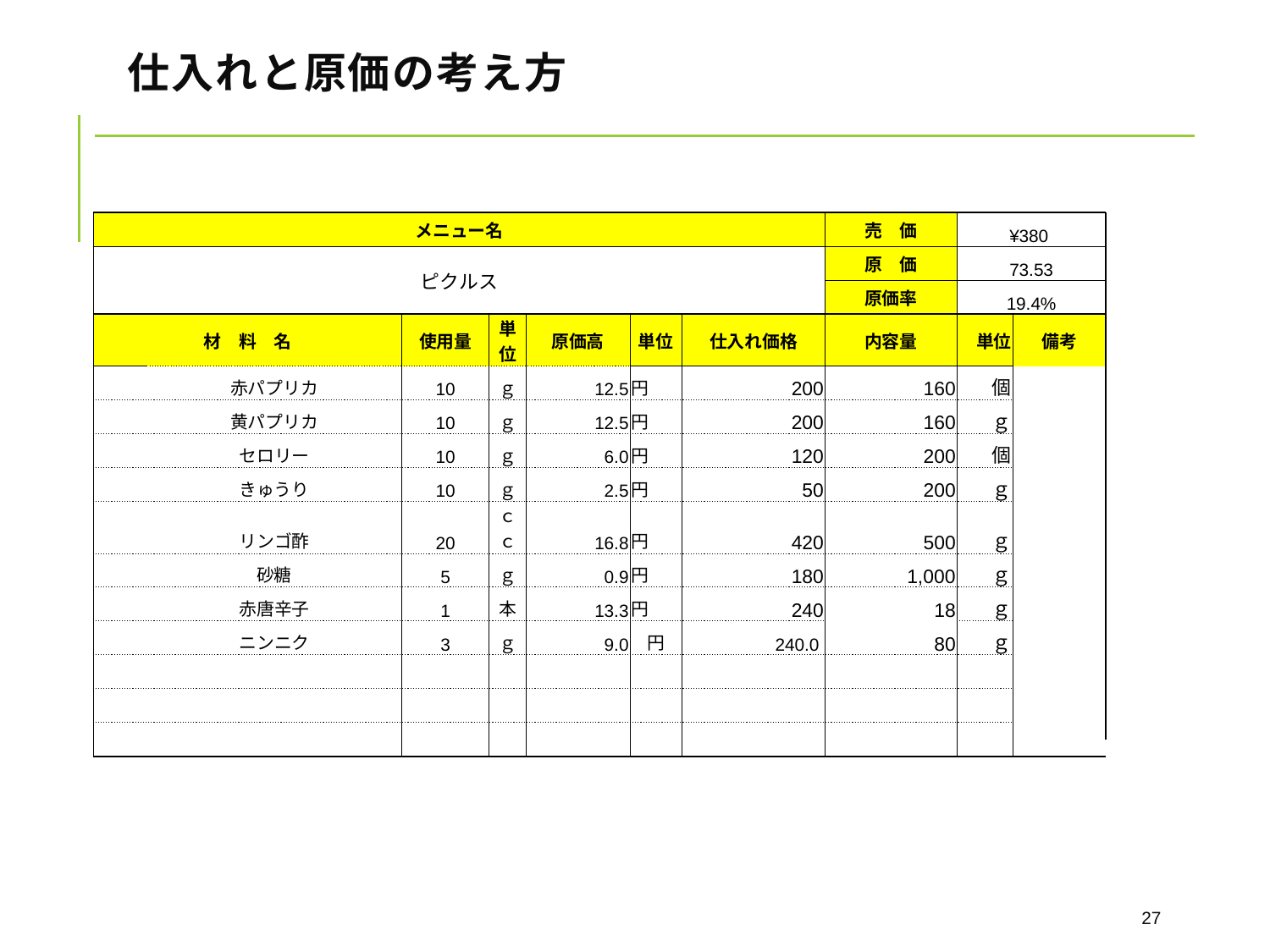

# 仕入れと原価の考え方
| メニュー名 |  |  |  |  |  |  |  | 売　価 | ¥380 |  |
| --- | --- | --- | --- | --- | --- | --- | --- | --- | --- | --- |
| ピクルス |  |  |  |  |  |  |  | 原　価 | 73.53 |  |
|  |  |  |  |  |  |  |  | 原価率 | 19.4% |  |
| 材　料　名 |  | 使用量 | 単位 | 原価高 | 単位 | 仕入れ価格 |  | 内容量 | 単位 | 備考 |
|  | 赤パプリカ | 10 | ｇ | 12.5 | 円 | 200 |  | 160 | 個 |  |
|  | 黄パプリカ | 10 | ｇ | 12.5 | 円 | 200 |  | 160 | ｇ |  |
|  | セロリー | 10 | ｇ | 6.0 | 円 | 120 |  | 200 | 個 |  |
|  | きゅうり | 10 | ｇ | 2.5 | 円 | 50 |  | 200 | ｇ |  |
|  | リンゴ酢 | 20 | ｃｃ | 16.8 | 円 | 420 |  | 500 | ｇ |  |
|  | 砂糖 | 5 | ｇ | 0.9 | 円 | 180 |  | 1,000 | ｇ |  |
|  | 赤唐辛子 | 1 | 本 | 13.3 | 円 | 240 |  | 18 | ｇ |  |
|  | ニンニク | 3 | ｇ | 9.0 | 円 | 240.0 |  | 80 | ｇ |  |
|  |  |  |  |  |  |  |  |  |  |  |
|  |  |  |  |  |  |  |  |  |  |  |
|  |  |  |  |  |  |  |  |  |  |  |
27